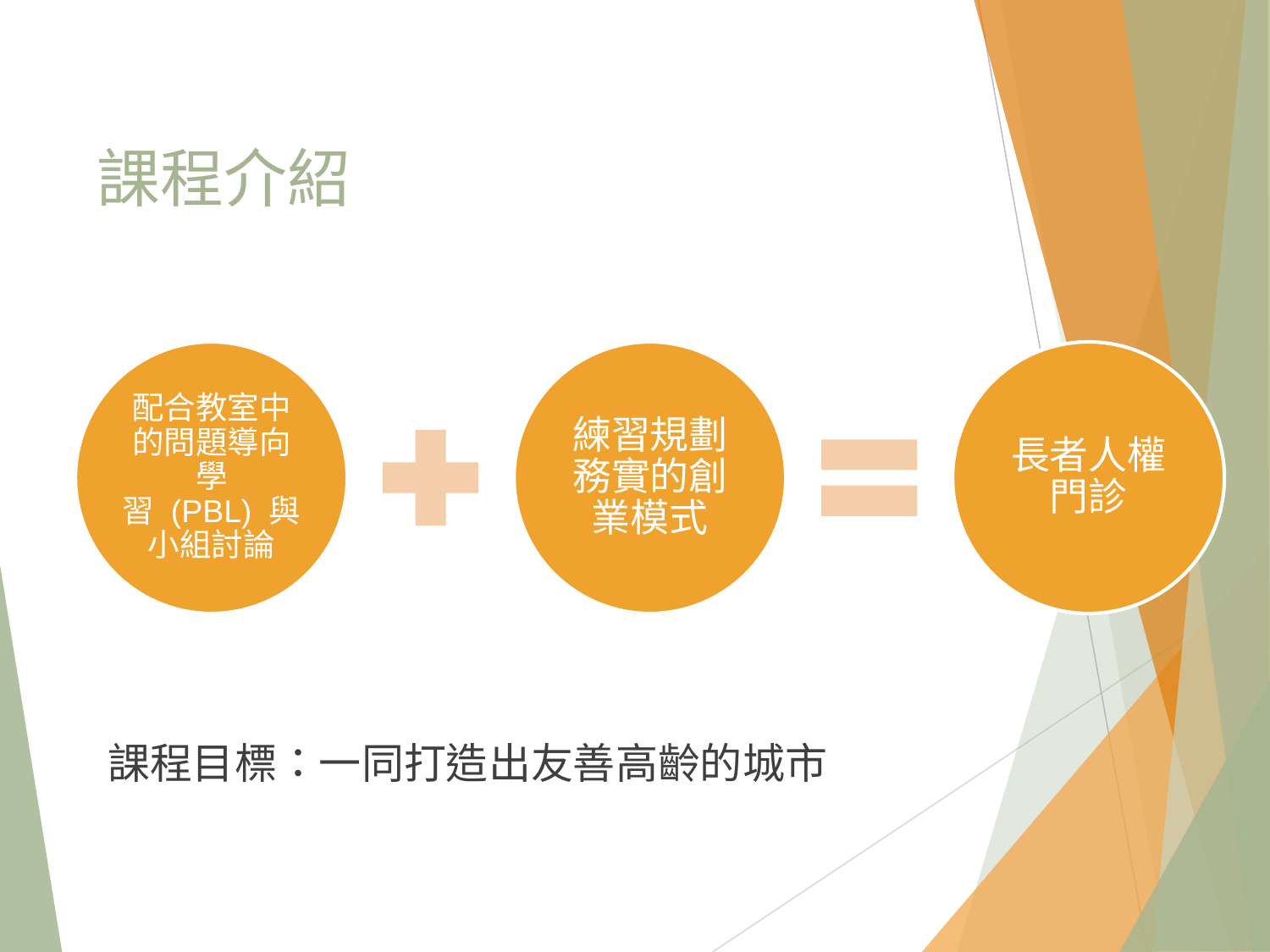

# 課程介紹

課程目標：一同打造出友善高齡的城市

配合教室中的問題導向學習 (PBL) 與 小組討論
練習規劃務實的創業模式
長者人權門診